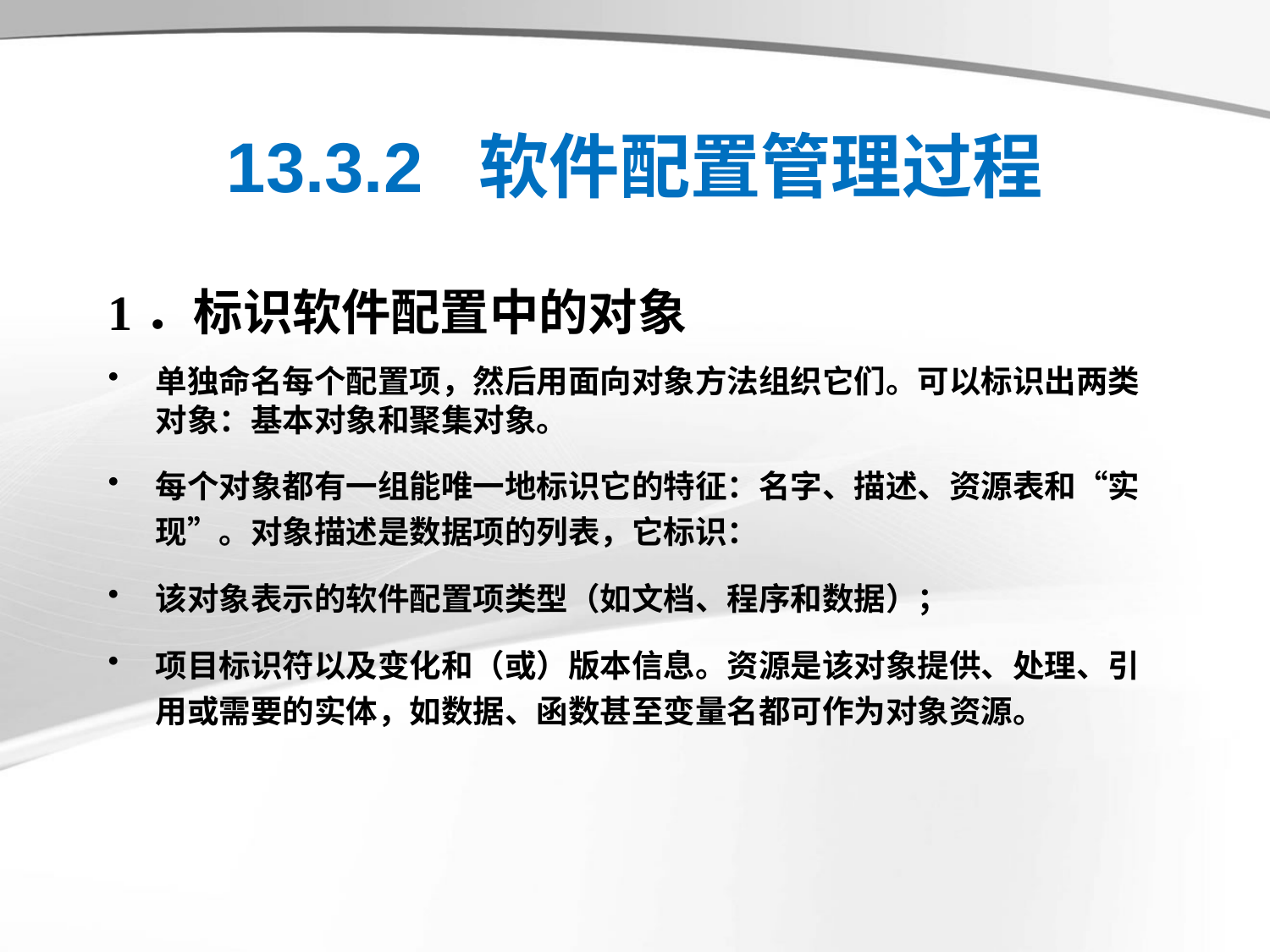

# 13.3.2  软件配置管理过程
1．标识软件配置中的对象
单独命名每个配置项，然后用面向对象方法组织它们。可以标识出两类对象：基本对象和聚集对象。
每个对象都有一组能唯一地标识它的特征：名字、描述、资源表和“实现”。对象描述是数据项的列表，它标识：
该对象表示的软件配置项类型（如文档、程序和数据）；
项目标识符以及变化和（或）版本信息。资源是该对象提供、处理、引用或需要的实体，如数据、函数甚至变量名都可作为对象资源。